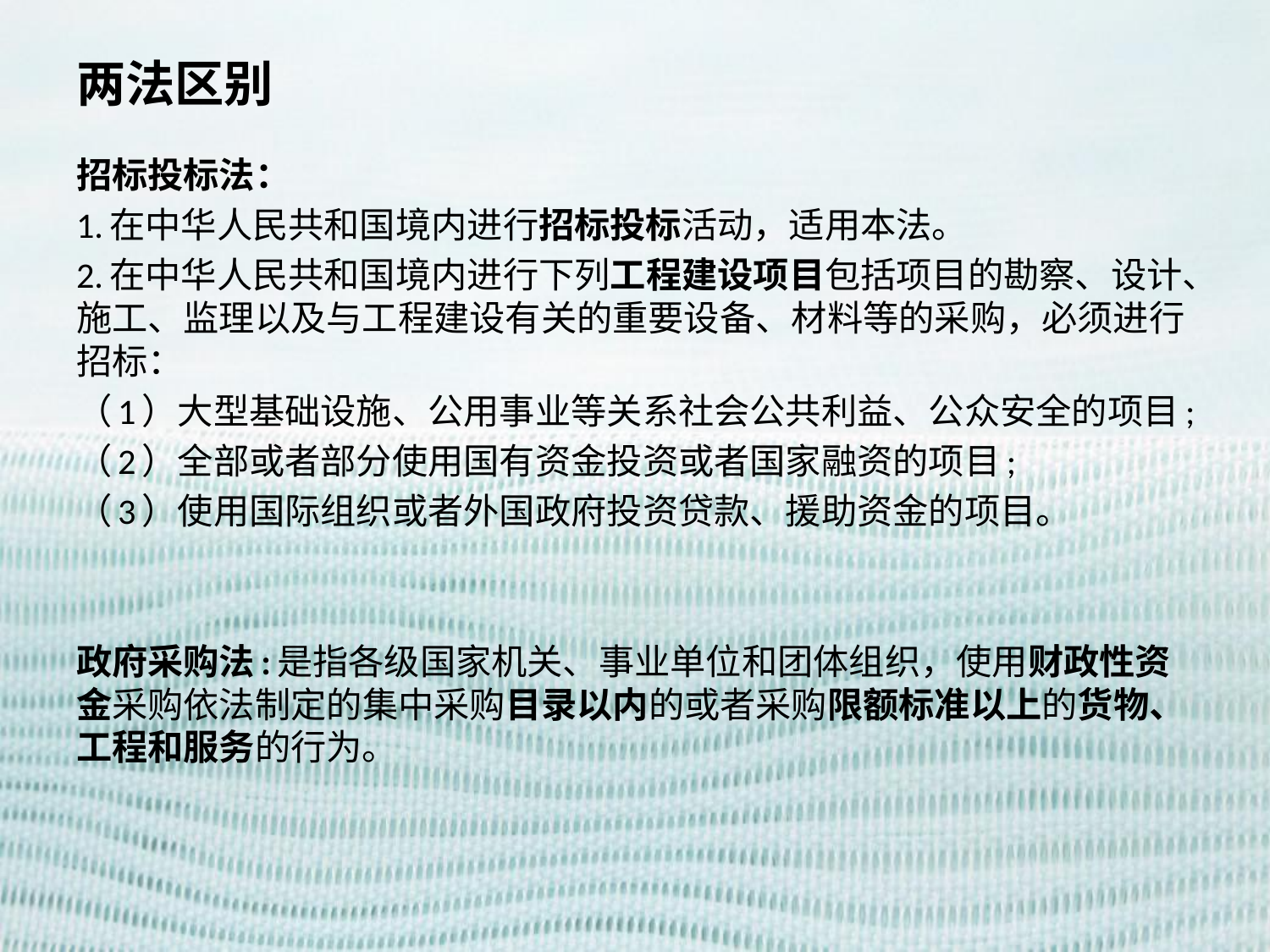

# 两法区别
招标投标法：
1.在中华人民共和国境内进行招标投标活动，适用本法。
2.在中华人民共和国境内进行下列工程建设项目包括项目的勘察、设计、施工、监理以及与工程建设有关的重要设备、材料等的采购，必须进行招标：
（1）大型基础设施、公用事业等关系社会公共利益、公众安全的项目;
（2）全部或者部分使用国有资金投资或者国家融资的项目;
（3）使用国际组织或者外国政府投资贷款、援助资金的项目。

政府采购法:是指各级国家机关、事业单位和团体组织，使用财政性资金采购依法制定的集中采购目录以内的或者采购限额标准以上的货物、工程和服务的行为。